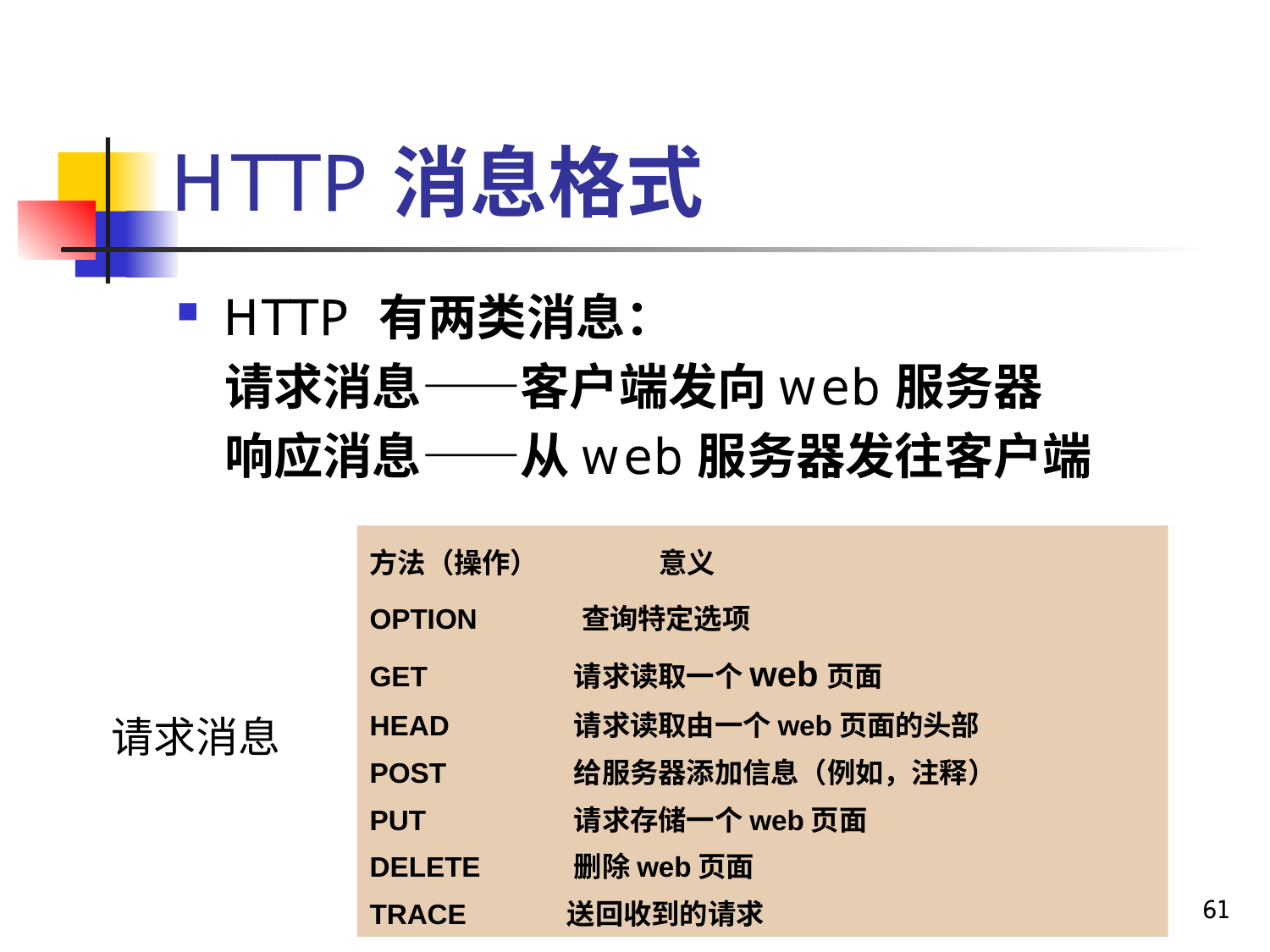

# HTTP消息格式
HTTP 有两类消息：
	请求消息——客户端发向web服务器
	响应消息——从web服务器发往客户端
方法（操作）                   意义
OPTION  	          查询特定选项
GET        	         请求读取一个web页面
HEAD     	         请求读取由一个web页面的头部
POST     	         给服务器添加信息（例如，注释）
PUT        	         请求存储一个web页面
DELETE  	         删除web页面
TRACE            送回收到的请求
请求消息
61